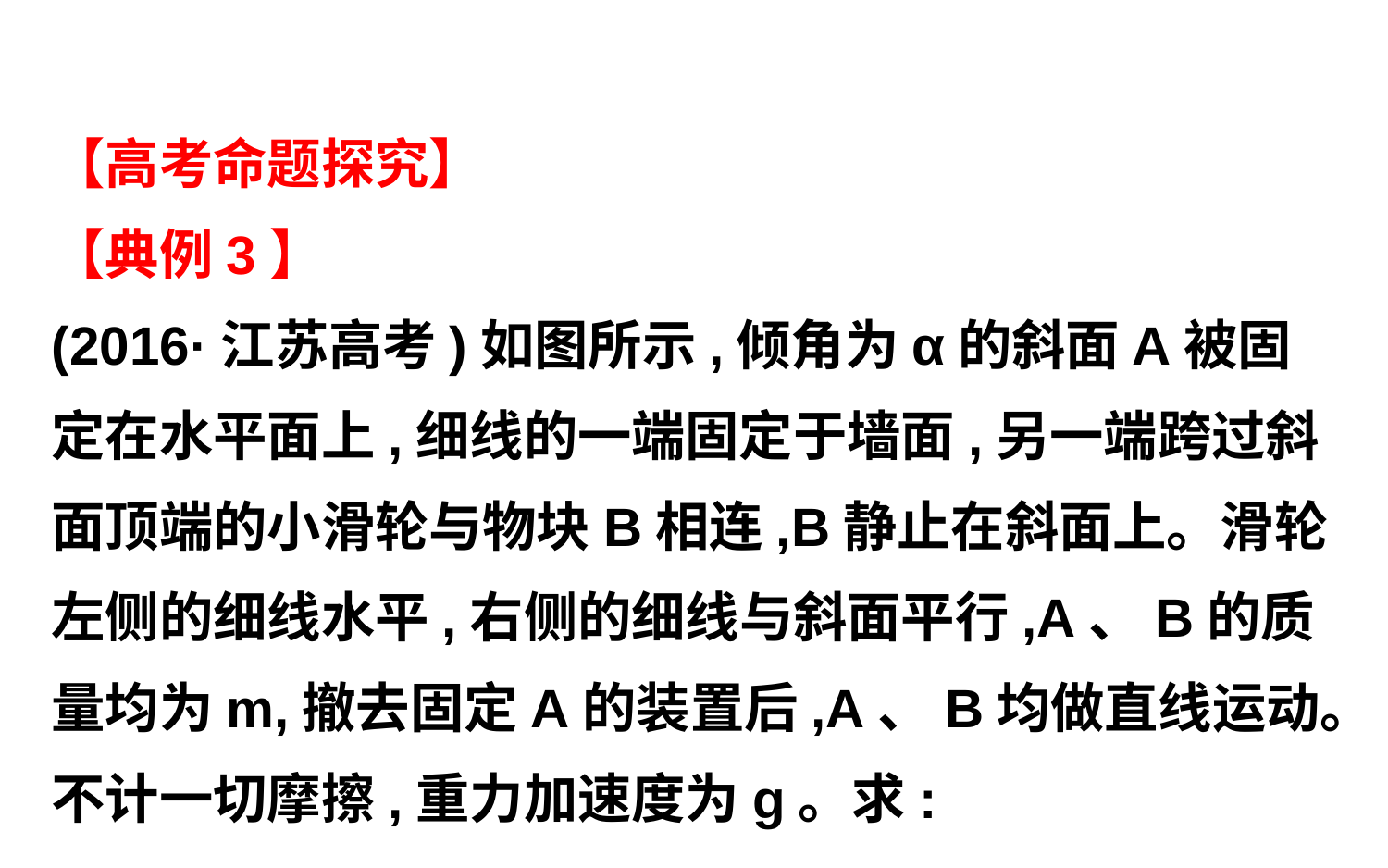

【高考命题探究】
【典例3】
(2016·江苏高考)如图所示,倾角为α的斜面A被固定在水平面上,细线的一端固定于墙面,另一端跨过斜面顶端的小滑轮与物块B相连,B静止在斜面上。滑轮左侧的细线水平,右侧的细线与斜面平行,A、B的质量均为m,撤去固定A的装置后,A、B均做直线运动。不计一切摩擦,重力加速度为g。求: